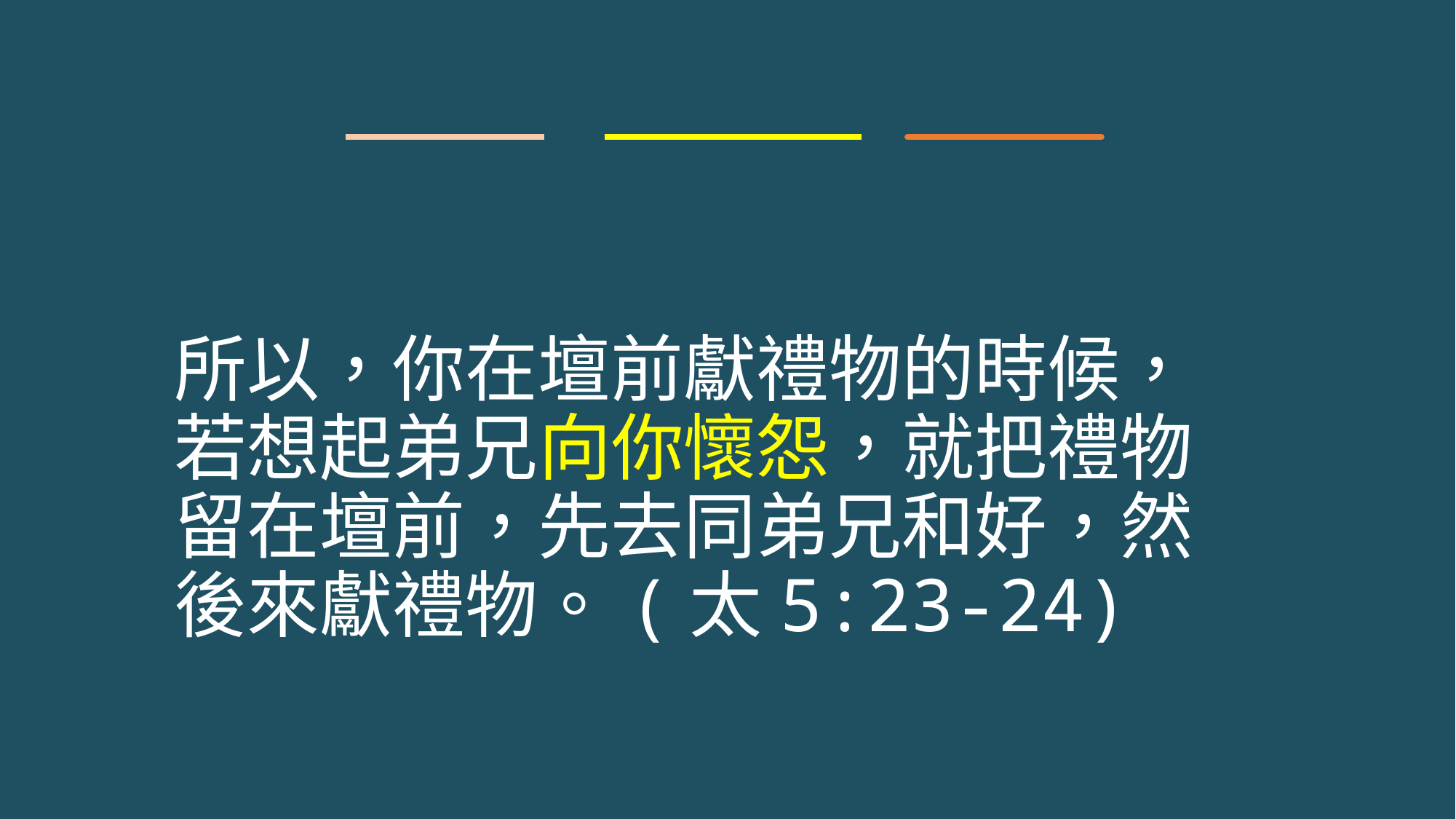

所以，你在壇前獻禮物的時候，若想起弟兄向你懷怨，就把禮物留在壇前，先去同弟兄和好，然後來獻禮物。(太5:23-24)